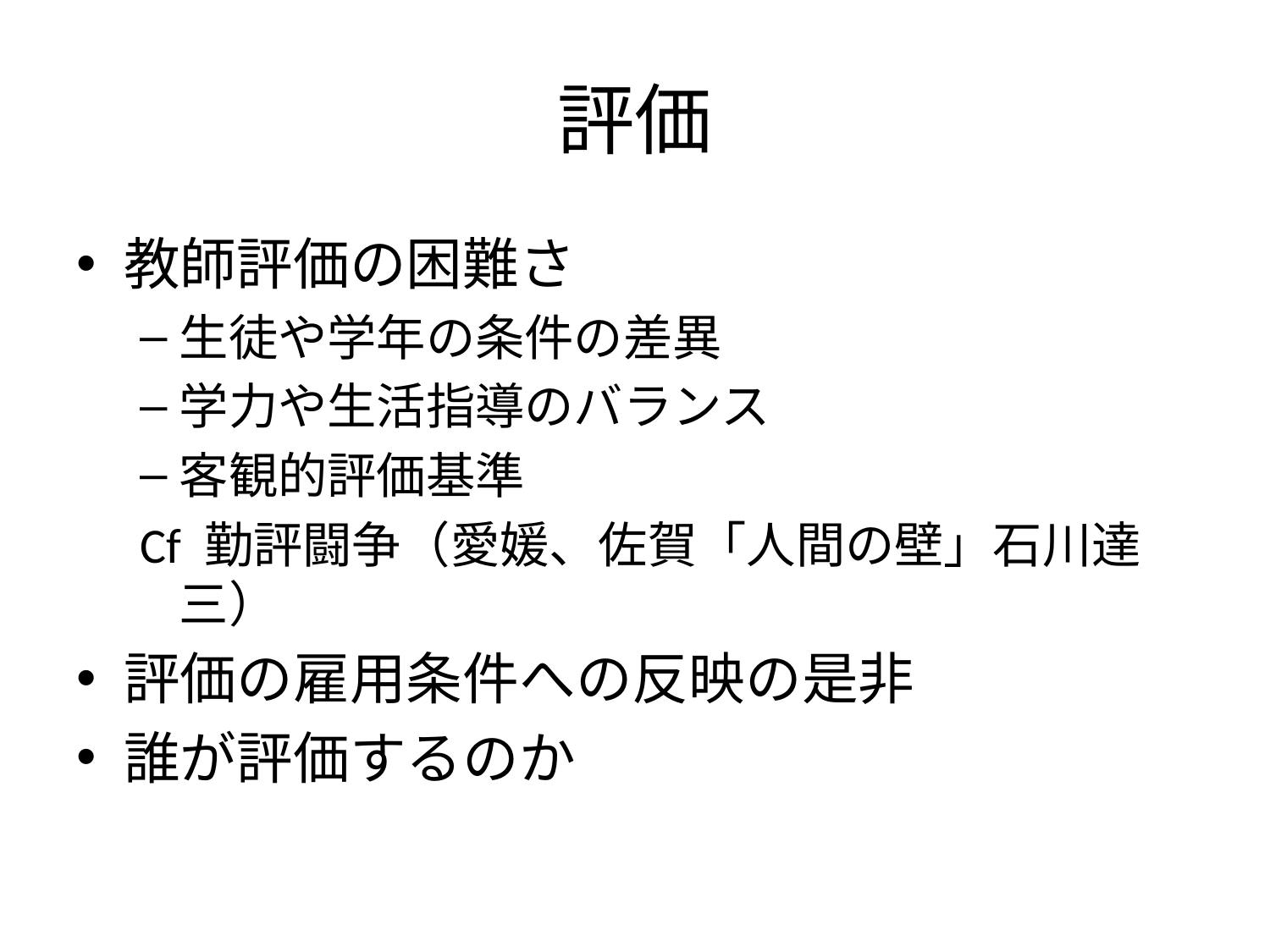

# 評価
教師評価の困難さ
生徒や学年の条件の差異
学力や生活指導のバランス
客観的評価基準
Cf 勤評闘争（愛媛、佐賀「人間の壁」石川達三）
評価の雇用条件への反映の是非
誰が評価するのか